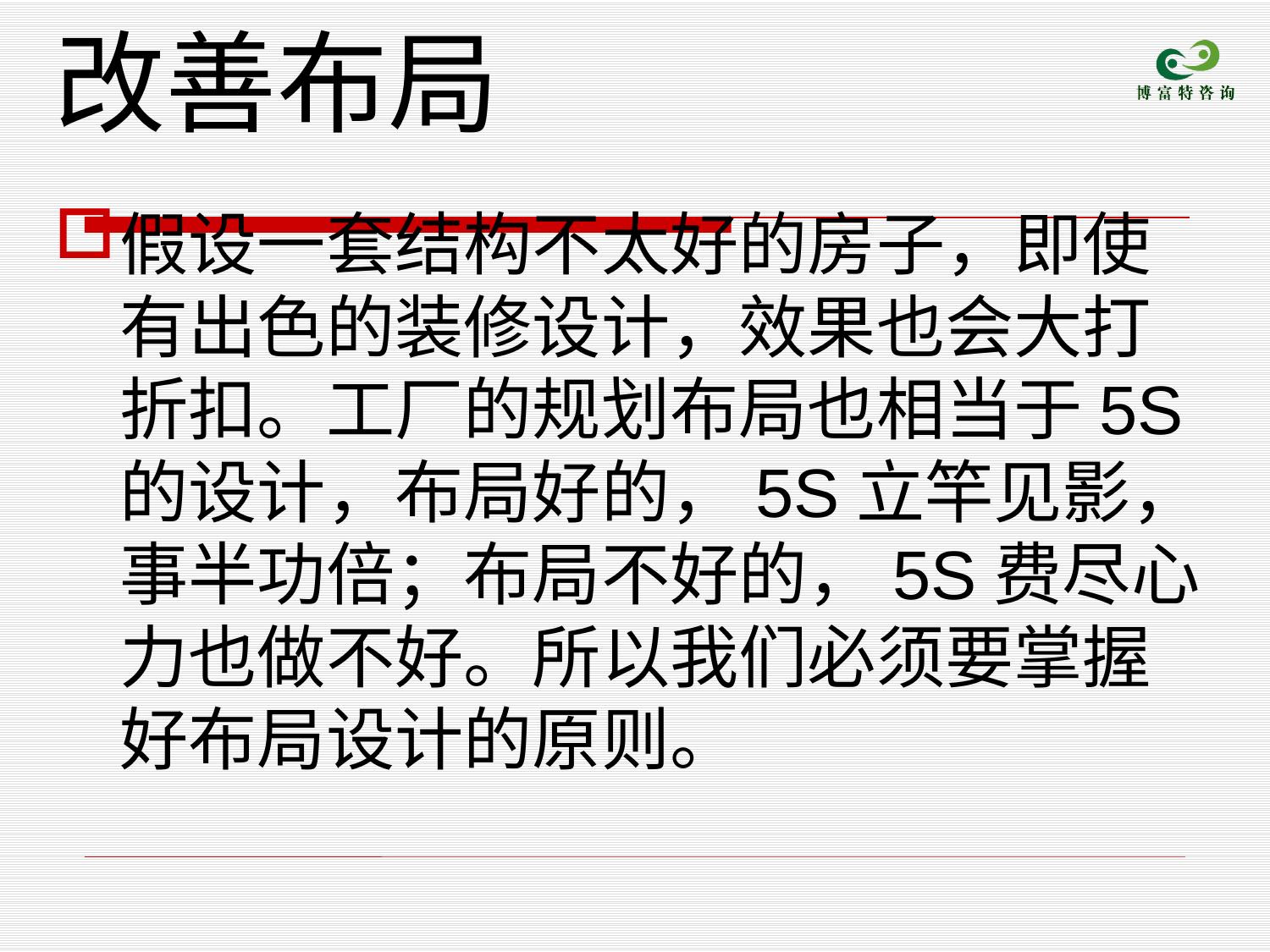

# 改善布局

假设一套结构不太好的房子，即使有出色的装修设计，效果也会大打折扣。工厂的规划布局也相当于5S的设计，布局好的，5S立竿见影，事半功倍；布局不好的，5S费尽心力也做不好。所以我们必须要掌握好布局设计的原则。
689